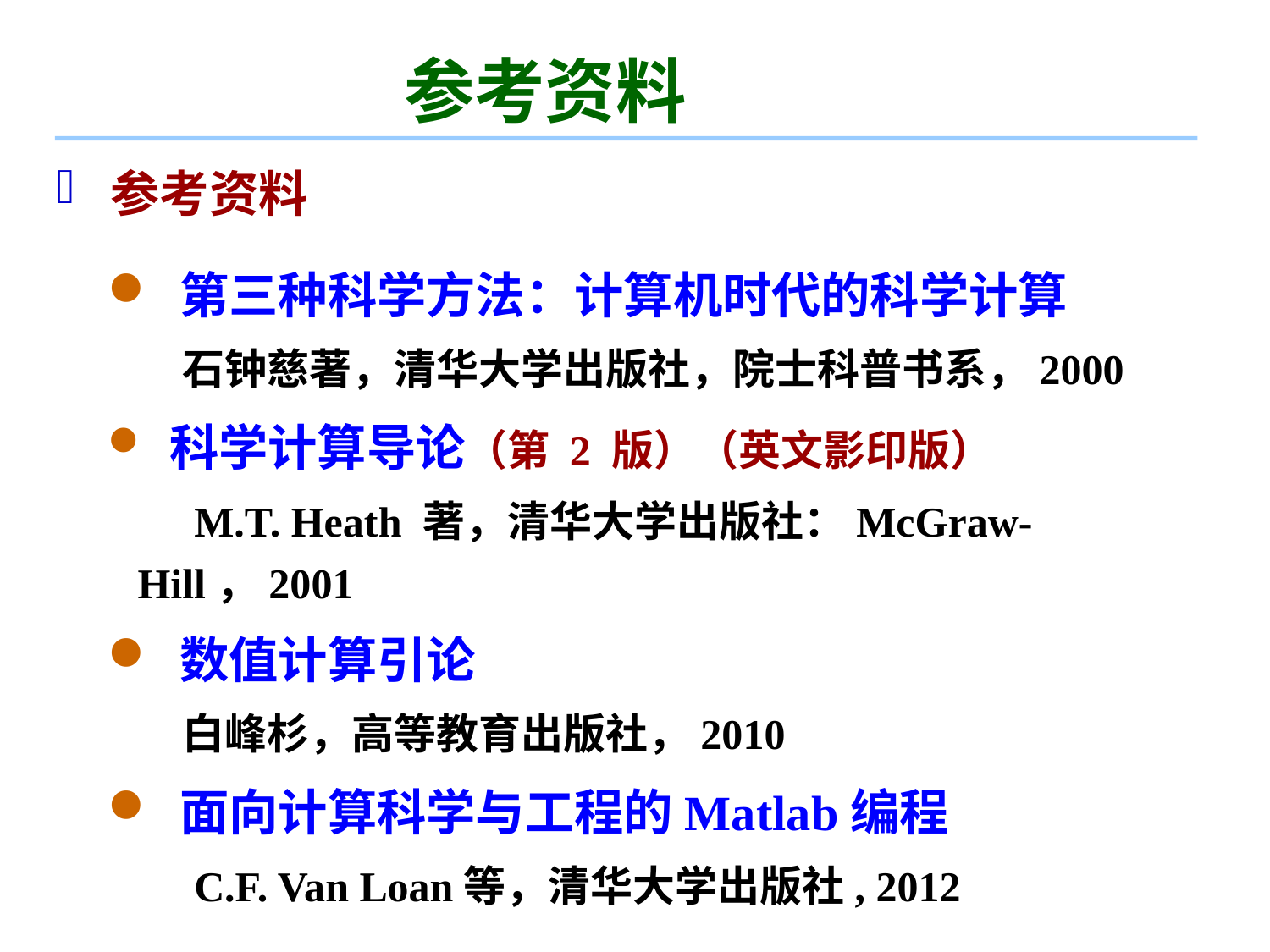

# 参考资料
 参考资料
 第三种科学方法：计算机时代的科学计算
    石钟慈著，清华大学出版社，院士科普书系，2000
 科学计算导论（第 2 版）（英文影印版）
    M.T. Heath 著，清华大学出版社：McGraw-Hill，2001
 数值计算引论
    白峰杉，高等教育出版社，2010
 面向计算科学与工程的Matlab编程
    C.F. Van Loan等，清华大学出版社, 2012